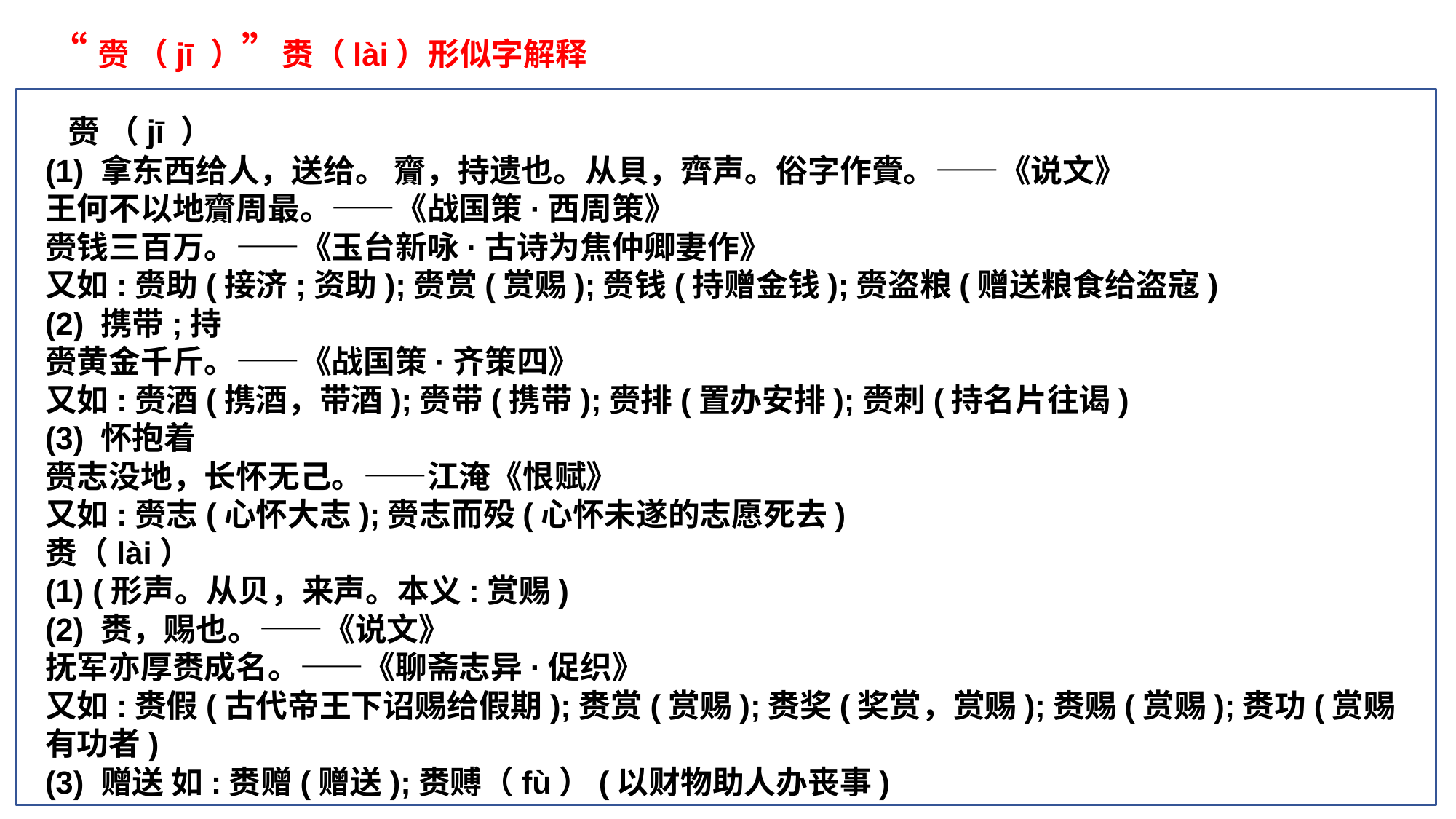

“赍 （jī ）”赉（lài）形似字解释

  赍 （jī ）
(1) 拿东西给人，送给。 齎，持遗也。从貝，齊声。俗字作賫。——《说文》
王何不以地齎周最。——《战国策·西周策》
赍钱三百万。——《玉台新咏·古诗为焦仲卿妻作》
又如:赍助(接济;资助);赍赏(赏赐);赍钱(持赠金钱);赍盗粮(赠送粮食给盗寇)
(2) 携带;持
赍黄金千斤。——《战国策·齐策四》
又如:赍酒(携酒，带酒);赍带(携带);赍排(置办安排);赍刺(持名片往谒)
(3) 怀抱着
赍志没地，长怀无己。——江淹《恨赋》
又如:赍志(心怀大志);赍志而殁(心怀未遂的志愿死去)
赉（lài）
(1) (形声。从贝，来声。本义:赏赐)
(2) 赉，赐也。——《说文》
抚军亦厚赉成名。——《聊斋志异·促织》
又如:赉假(古代帝王下诏赐给假期);赉赏(赏赐);赉奖(奖赏，赏赐);赉赐(赏赐);赉功(赏赐有功者)
(3) 赠送 如:赉赠(赠送);赉赙（fù）(以财物助人办丧事)